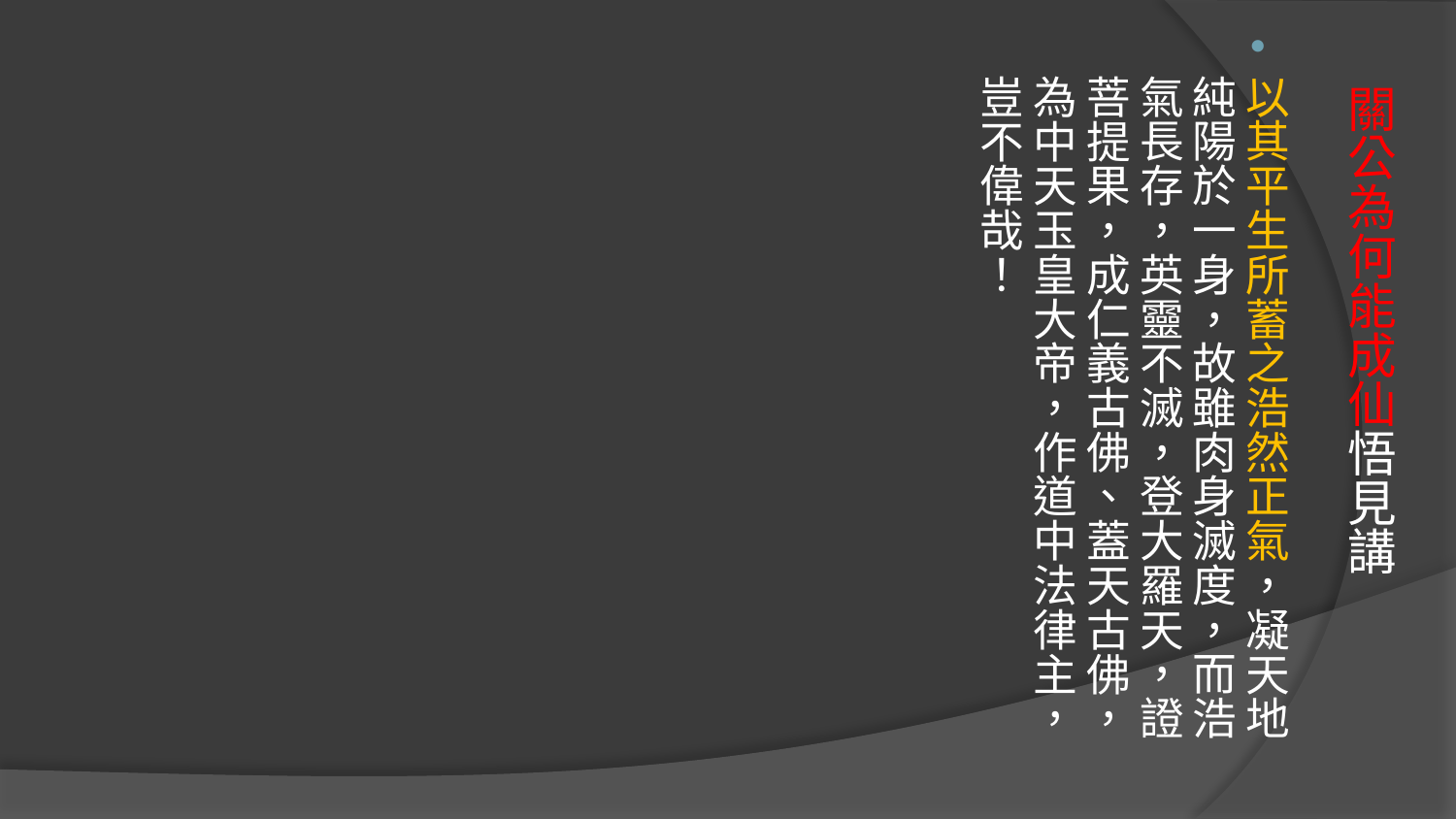

以其平生所蓄之浩然正氣，凝天地純陽於一身，故雖肉身滅度，而浩氣長存，英靈不滅，登大羅天，證菩提果，成仁義古佛、蓋天古佛，為中天玉皇大帝，作道中法律主，豈不偉哉！

# 關公為何能成仙悟見講